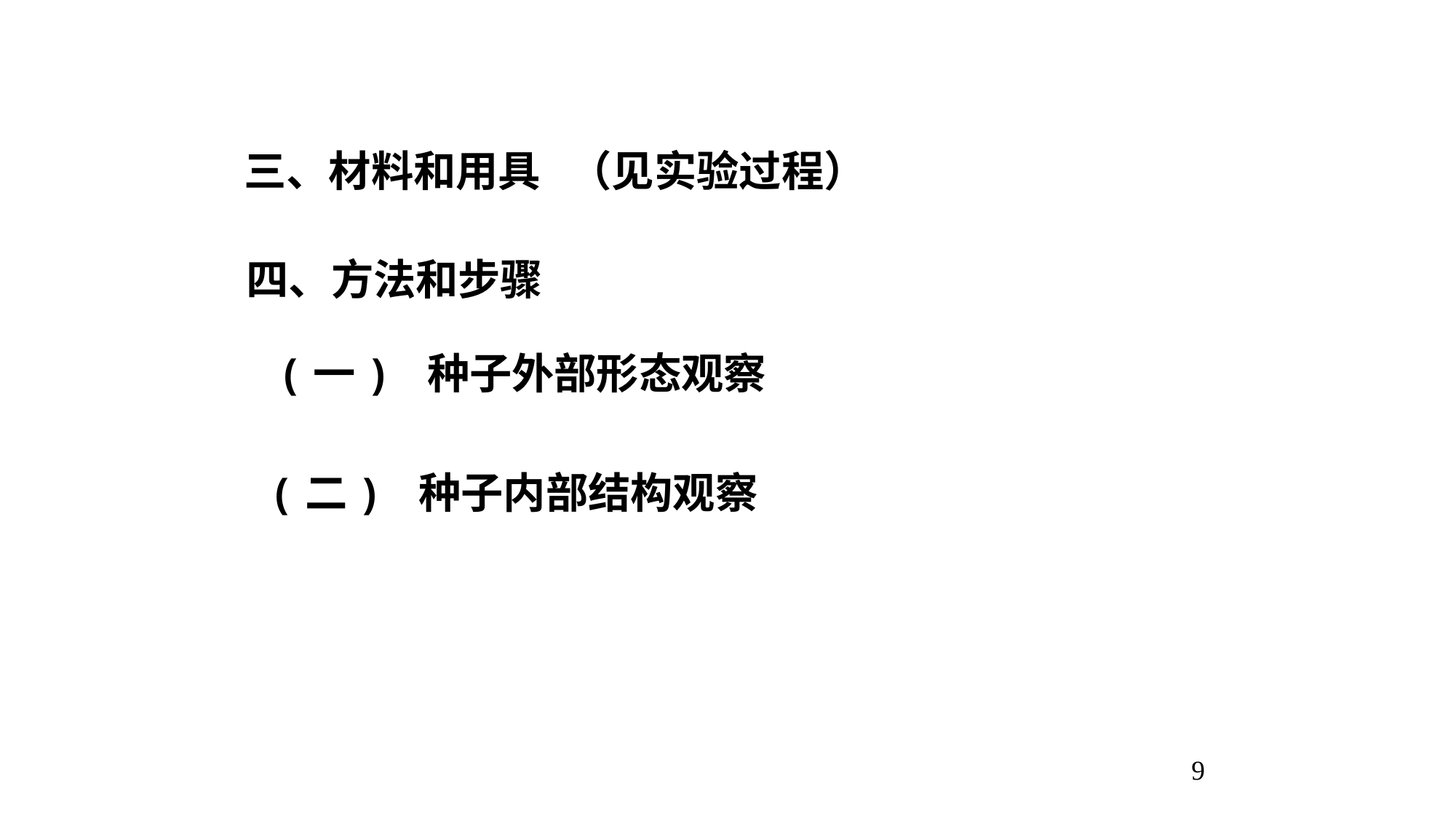

三、材料和用具   （见实验过程）
四、方法和步骤
 (一) 种子外部形态观察

 (二) 种子内部结构观察
9